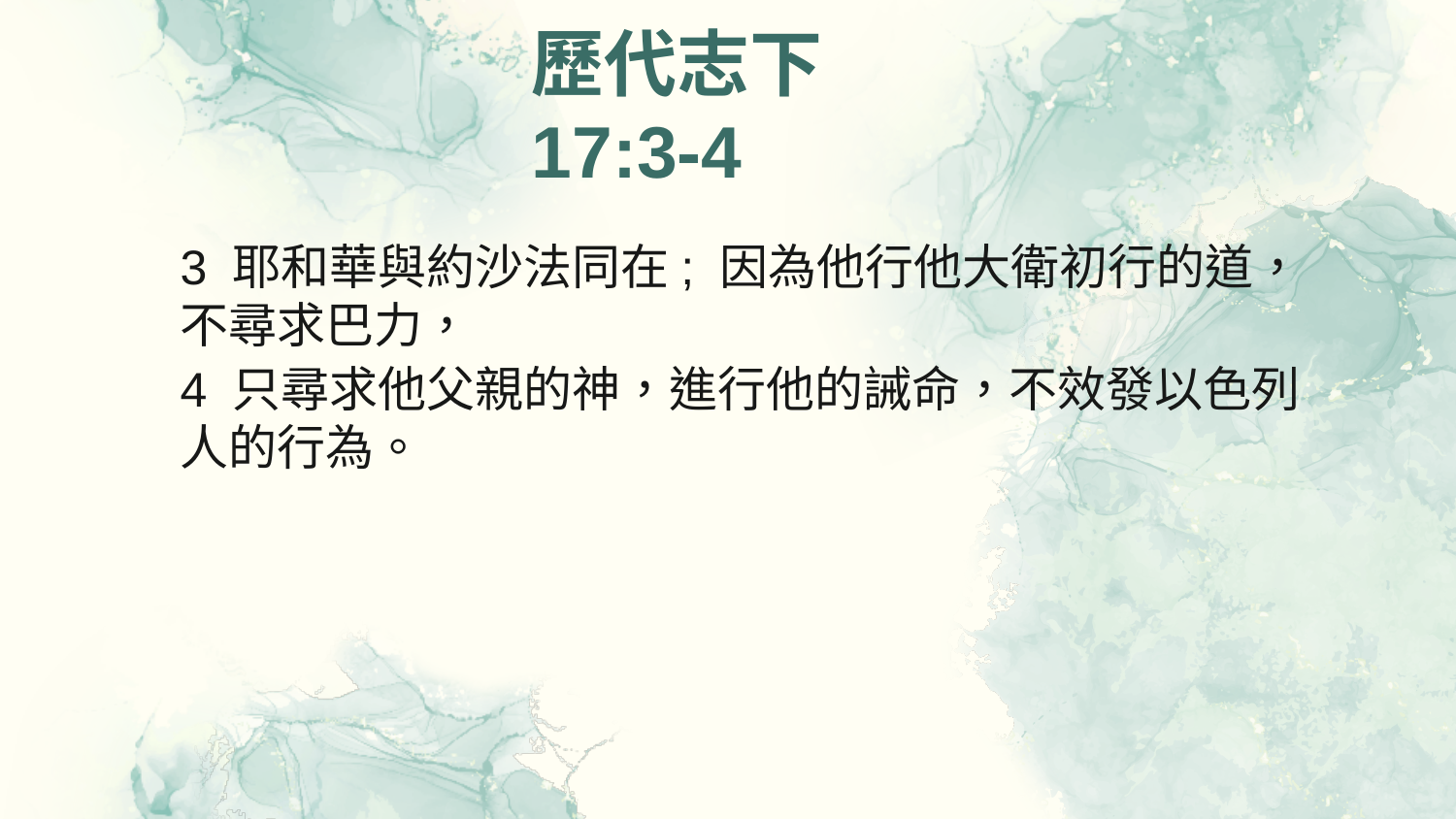

# 歷代志下17:3-4
3 耶和華與約沙法同在; 因為他行他大衛初行的道，不尋求巴力，
4 只尋求他父親的神，進行他的誡命，不效發以色列人的行為。